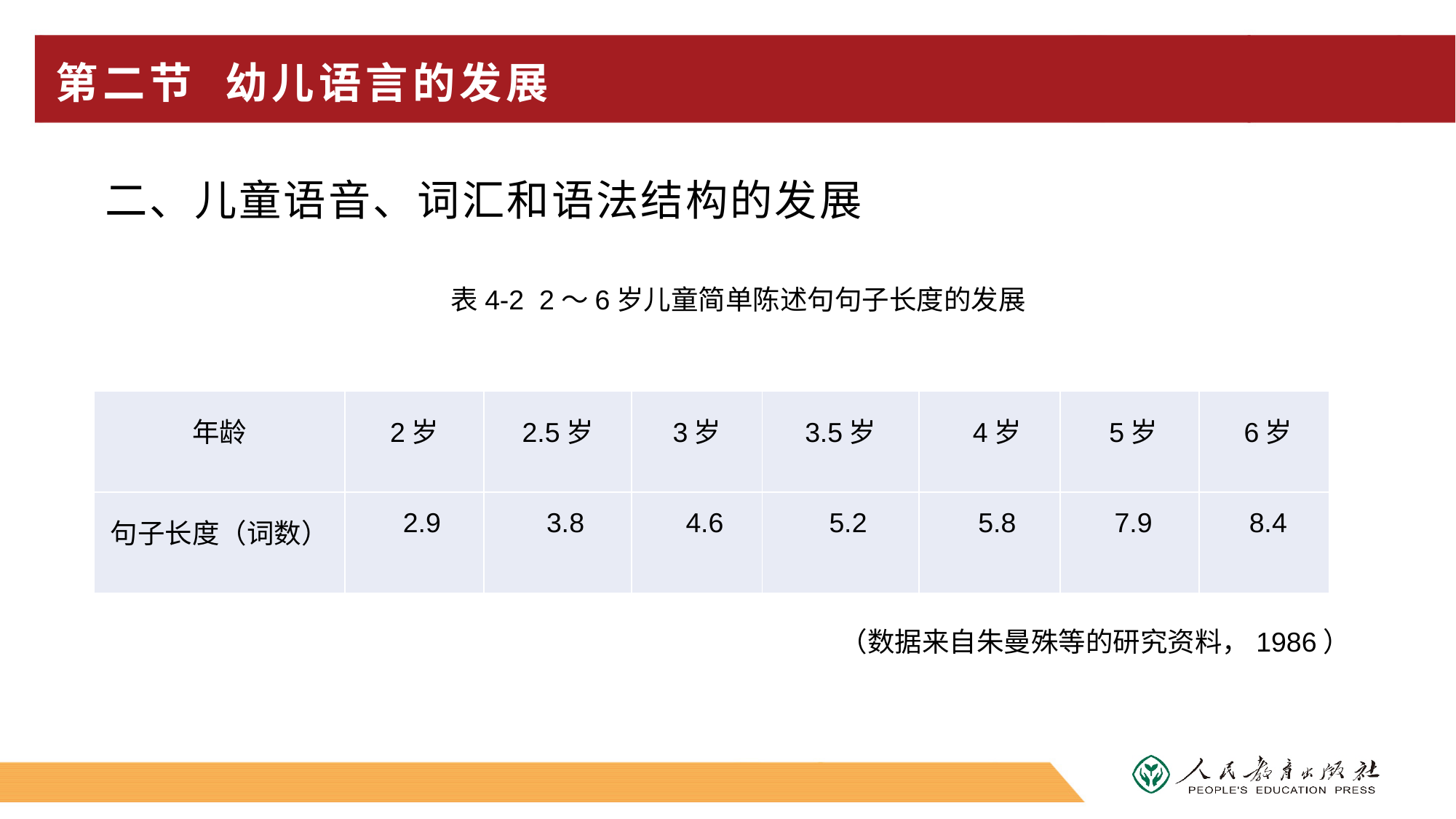

# 第二节  幼儿语言的发展
二、儿童语音、词汇和语法结构的发展

表4-2  2～6岁儿童简单陈述句句子长度的发展
| 年龄 | 2岁 | 2.5岁 | 3岁 | 3.5岁 | 4岁 | 5岁 | 6岁 |
| --- | --- | --- | --- | --- | --- | --- | --- |
| 句子长度（词数） | 2.9 | 3.8 | 4.6 | 5.2 | 5.8 | 7.9 | 8.4 |
（数据来自朱曼殊等的研究资料，1986）